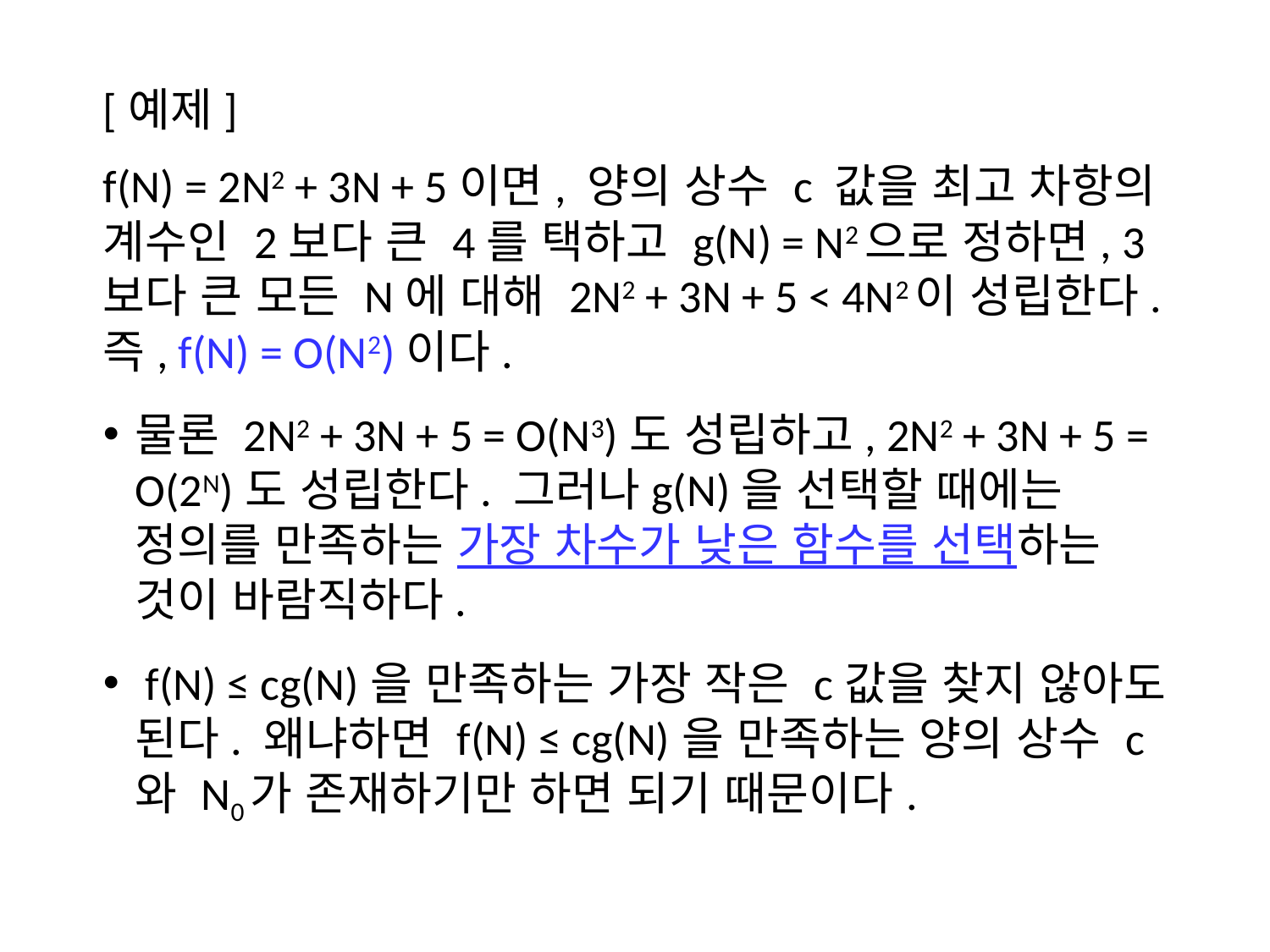

[예제]
f(N) = 2N2 + 3N + 5이면, 양의 상수 c 값을 최고 차항의 계수인 2보다 큰 4를 택하고 g(N) = N2으로 정하면, 3보다 큰 모든 N에 대해 2N2 + 3N + 5 < 4N2이 성립한다. 즉, f(N) = O(N2)이다.
물론 2N2 + 3N + 5 = O(N3)도 성립하고, 2N2 + 3N + 5 = O(2N)도 성립한다. 그러나g(N)을 선택할 때에는 정의를 만족하는 가장 차수가 낮은 함수를 선택하는 것이 바람직하다.
 f(N) ≤ cg(N)을 만족하는 가장 작은 c값을 찾지 않아도 된다. 왜냐하면 f(N) ≤ cg(N)을 만족하는 양의 상수 c와 N0가 존재하기만 하면 되기 때문이다.